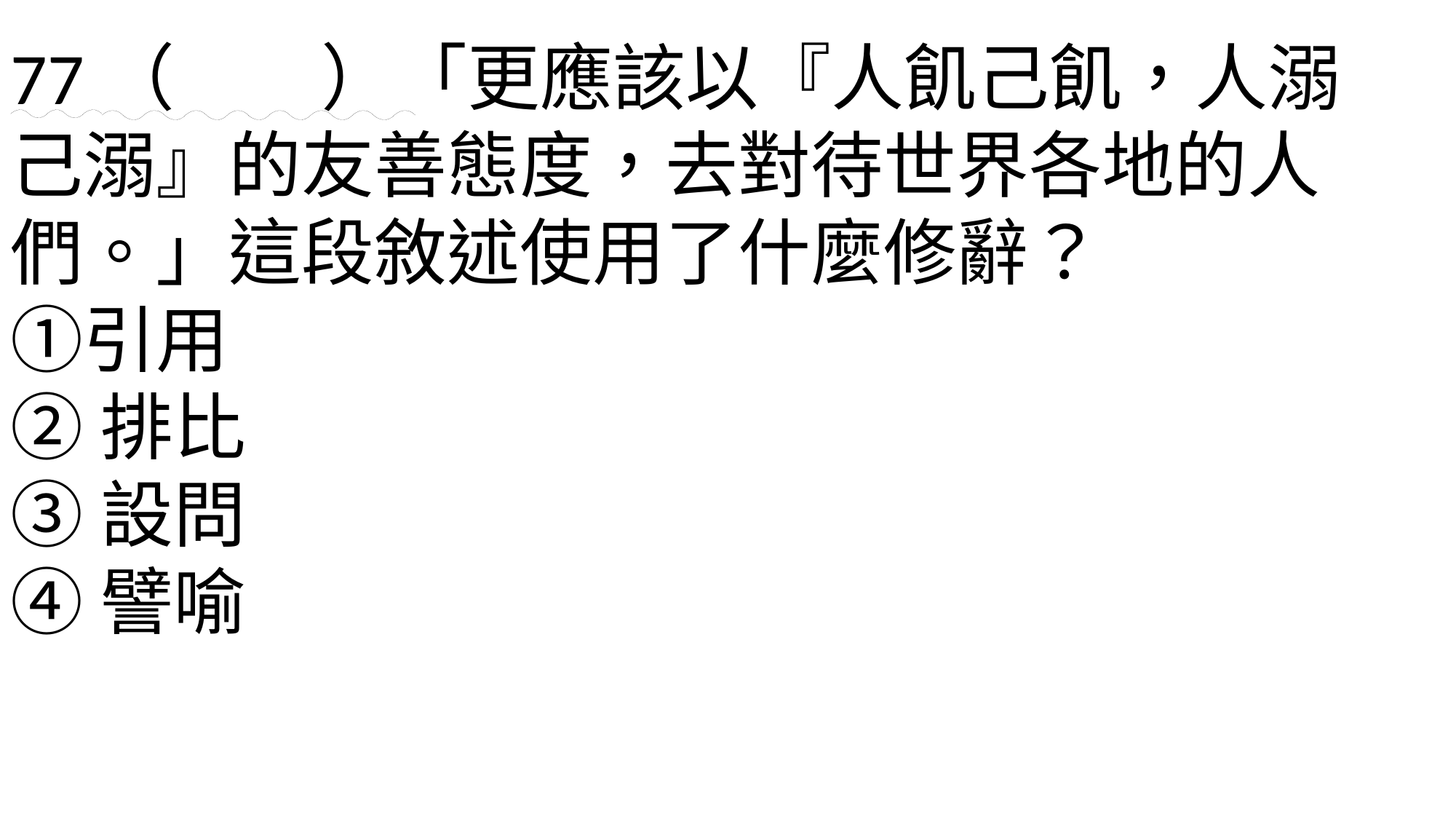

77（         ）「更應該以『人飢己飢，人溺己溺』的友善態度，去對待世界各地的人們。」這段敘述使用了什麼修辭？　
①引用
②排比
③設問
④譬喻